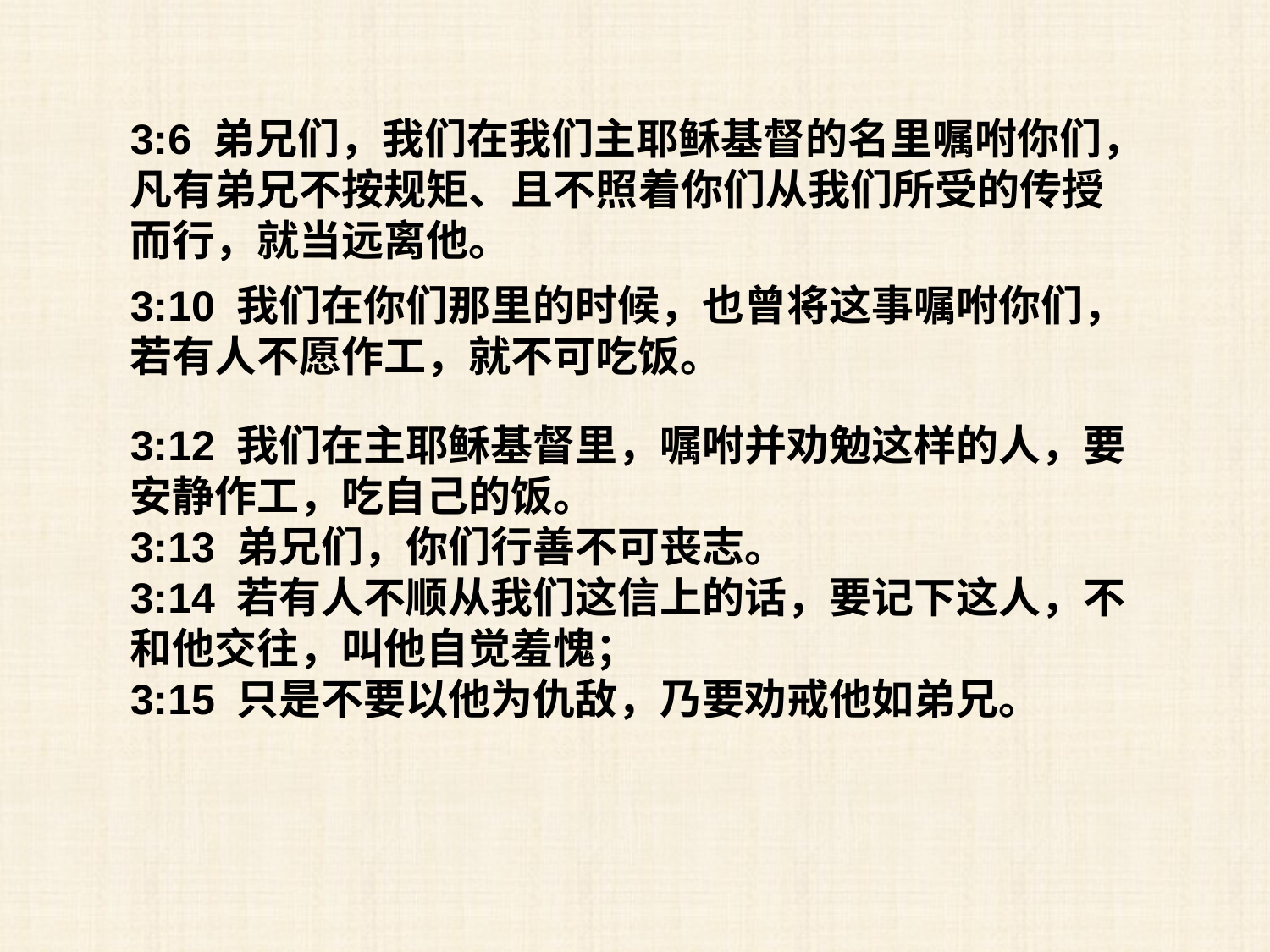

3:6 弟兄们，我们在我们主耶稣基督的名里嘱咐你们，凡有弟兄不按规矩、且不照着你们从我们所受的传授而行，就当远离他。
3:10 我们在你们那里的时候，也曾将这事嘱咐你们，若有人不愿作工，就不可吃饭。
3:12 我们在主耶稣基督里，嘱咐并劝勉这样的人，要安静作工，吃自己的饭。
3:13 弟兄们，你们行善不可丧志。
3:14 若有人不顺从我们这信上的话，要记下这人，不和他交往，叫他自觉羞愧；
3:15 只是不要以他为仇敌，乃要劝戒他如弟兄。